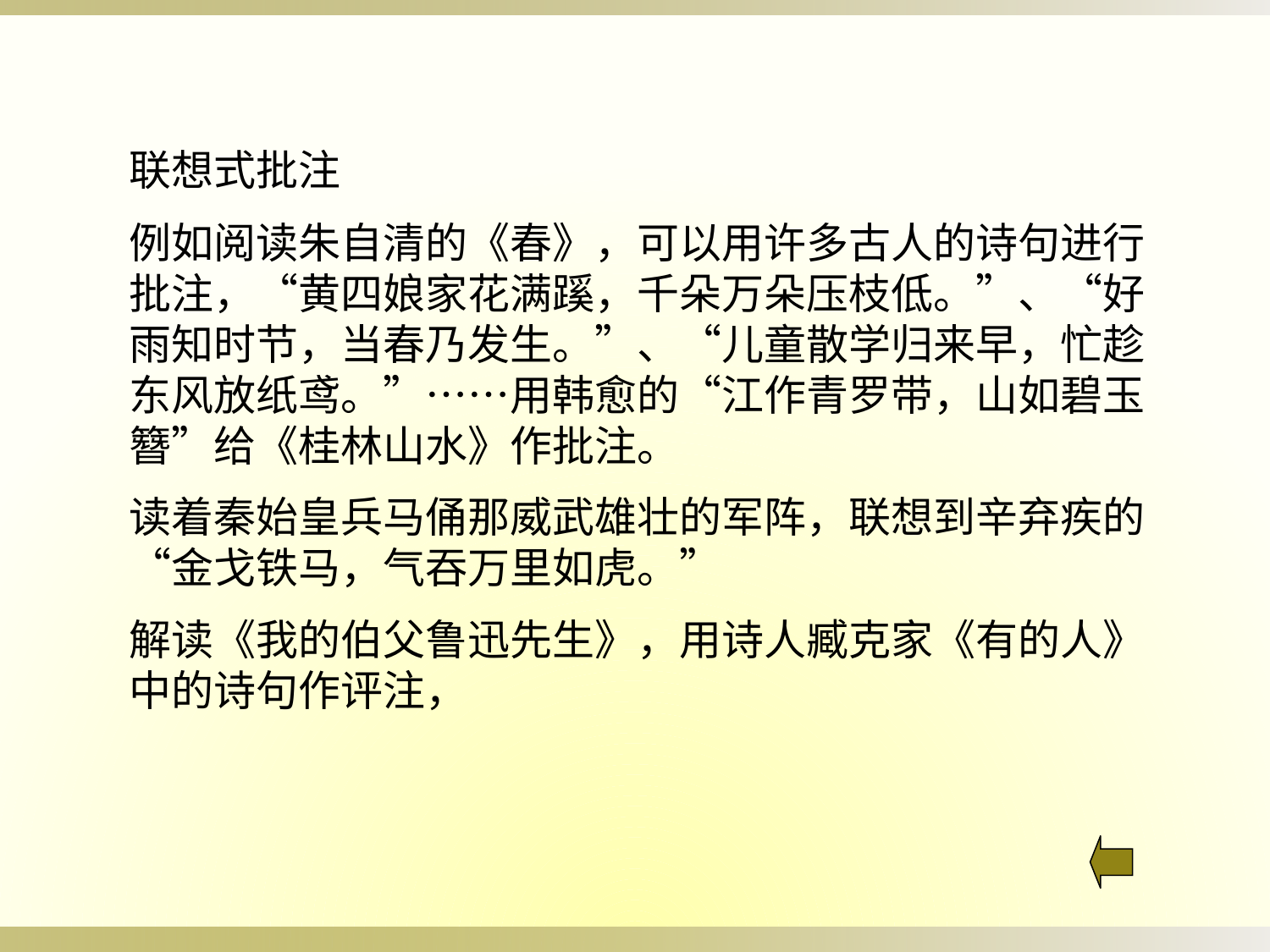

联想式批注
例如阅读朱自清的《春》，可以用许多古人的诗句进行批注，“黄四娘家花满蹊，千朵万朵压枝低。”、“好雨知时节，当春乃发生。”、“儿童散学归来早，忙趁东风放纸鸢。”……用韩愈的“江作青罗带，山如碧玉簪”给《桂林山水》作批注。
读着秦始皇兵马俑那威武雄壮的军阵，联想到辛弃疾的“金戈铁马，气吞万里如虎。”
解读《我的伯父鲁迅先生》，用诗人臧克家《有的人》中的诗句作评注，